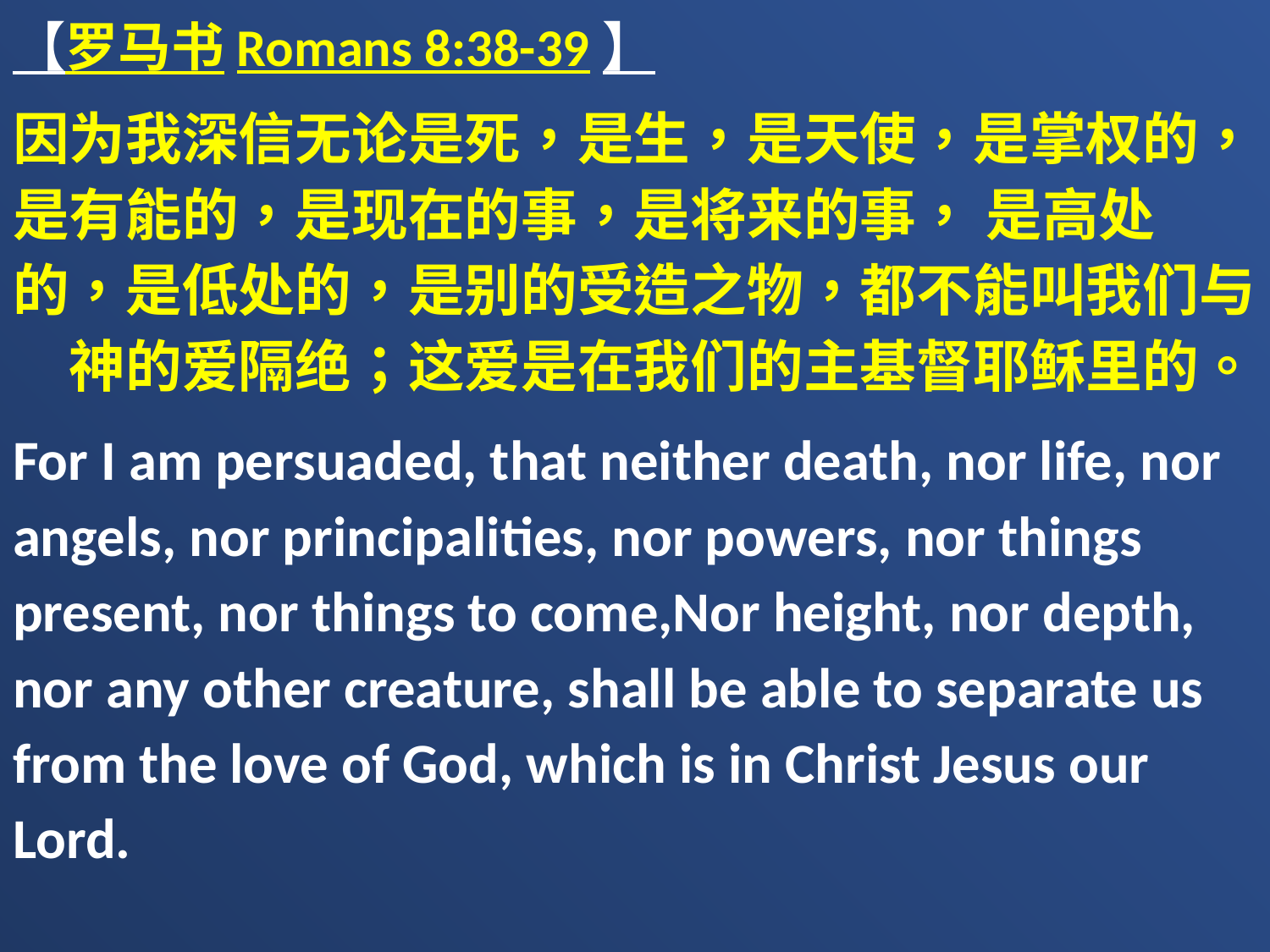

【罗马书Romans 8:38-39】
因为我深信无论是死，是生，是天使，是掌权的，是有能的，是现在的事，是将来的事， 是高处的，是低处的，是别的受造之物，都不能叫我们与　神的爱隔绝；这爱是在我们的主基督耶稣里的。
For I am persuaded, that neither death, nor life, nor angels, nor principalities, nor powers, nor things present, nor things to come,Nor height, nor depth, nor any other creature, shall be able to separate us from the love of God, which is in Christ Jesus our Lord.